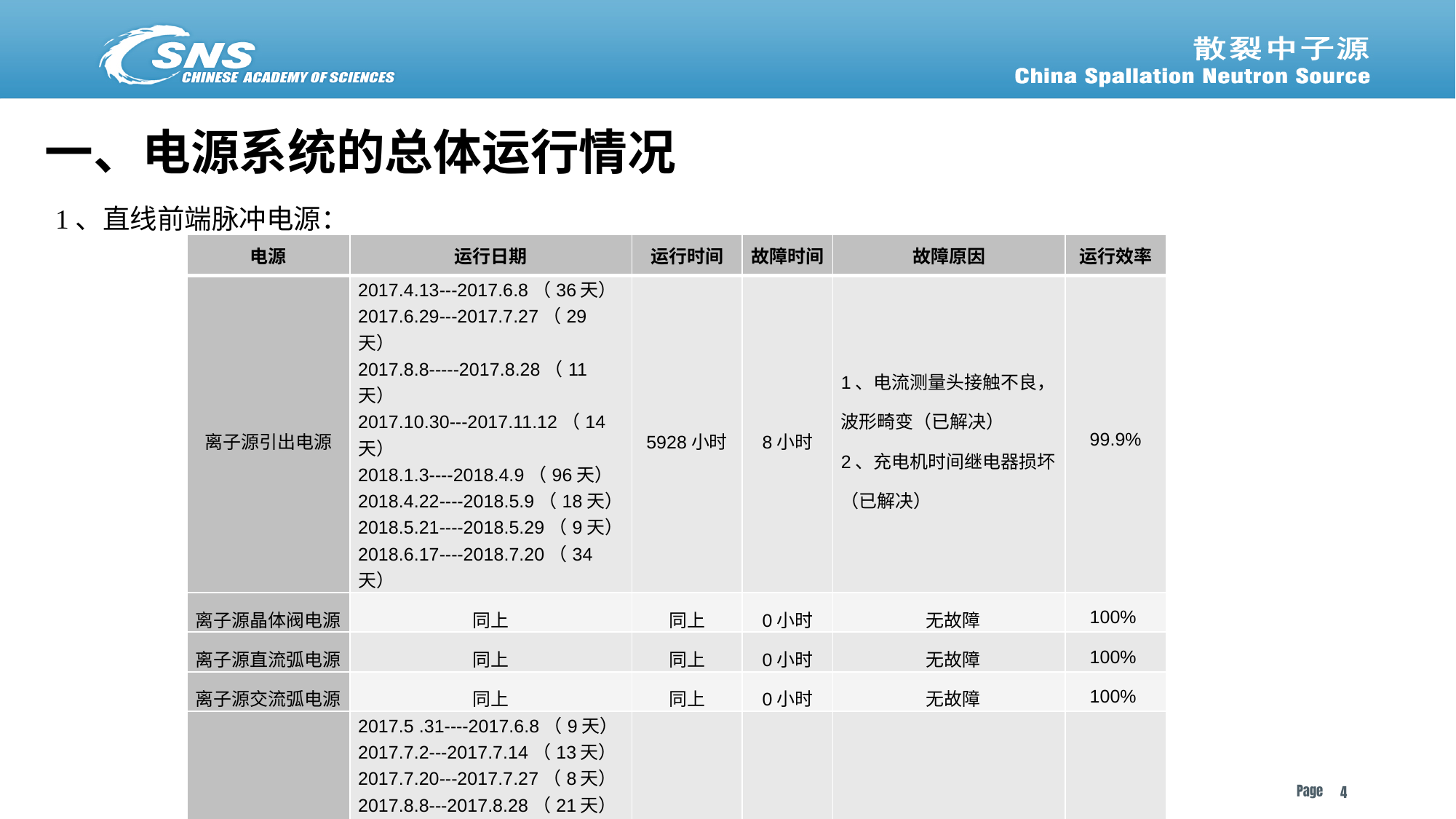

# 一、电源系统的总体运行情况
1、直线前端脉冲电源：

| 电源 | 运行日期 | 运行时间 | 故障时间 | 故障原因 | 运行效率 |
| --- | --- | --- | --- | --- | --- |
| 离子源引出电源 | 2017.4.13---2017.6.8（36天） 2017.6.29---2017.7.27（29天） 2017.8.8-----2017.8.28（11天） 2017.10.30---2017.11.12（14天） 2018.1.3----2018.4.9（96天） 2018.4.22----2018.5.9（18天） 2018.5.21----2018.5.29（9天） 2018.6.17----2018.7.20（34天） | 5928小时 | 8小时 | 1、电流测量头接触不良，波形畸变（已解决） 2、充电机时间继电器损坏（已解决） | 99.9% |
| 离子源晶体阀电源 | 同上 | 同上 | 0小时 | 无故障 | 100% |
| 离子源直流弧电源 | 同上 | 同上 | 0小时 | 无故障 | 100% |
| 离子源交流弧电源 | 同上 | 同上 | 0小时 | 无故障 | 100% |
| LEBT切束电源 | 2017.5 .31----2017.6.8（9天） 2017.7.2---2017.7.14（13天） 2017.7.20---2017.7.27（8天） 2017.8.8---2017.8.28（21天） 2017.10.30---2017.11.12（14天） 2018.1.14---2018.4.9（86天） 2018.4.16----2018.5.9（24天） 2018.5.21----2018.5.29（9天） 2018.6.17----2018.7.20（34天） | 5232小时 | 0小时 | 无故障 | 100% |
4